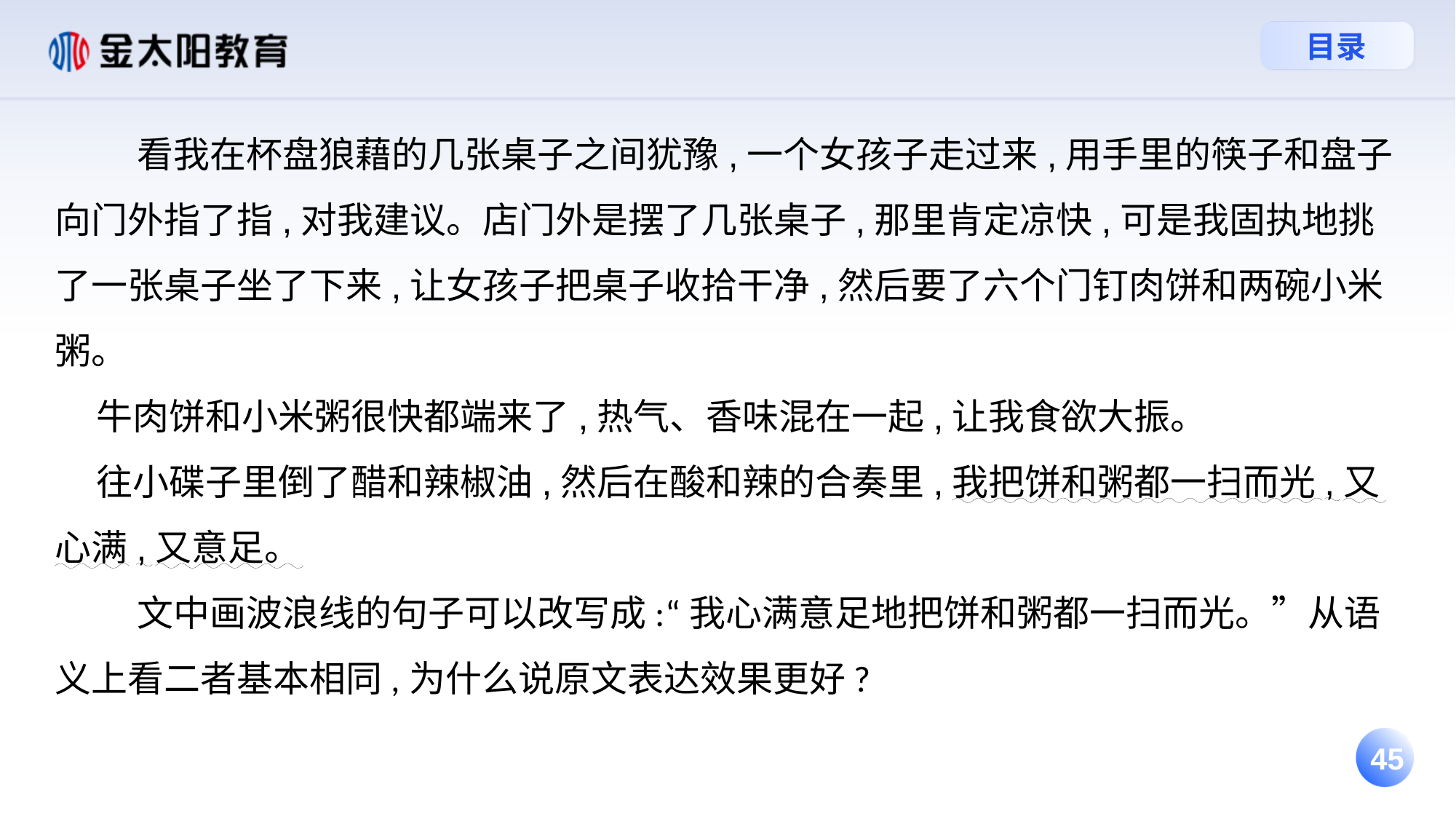

看我在杯盘狼藉的几张桌子之间犹豫,一个女孩子走过来,用手里的筷子和盘子向门外指了指,对我建议。店门外是摆了几张桌子,那里肯定凉快,可是我固执地挑了一张桌子坐了下来,让女孩子把桌子收拾干净,然后要了六个门钉肉饼和两碗小米粥。
    牛肉饼和小米粥很快都端来了,热气、香味混在一起,让我食欲大振。
    往小碟子里倒了醋和辣椒油,然后在酸和辣的合奏里,我把饼和粥都一扫而光,又心满,又意足。
         文中画波浪线的句子可以改写成:“我心满意足地把饼和粥都一扫而光。”从语义上看二者基本相同,为什么说原文表达效果更好?